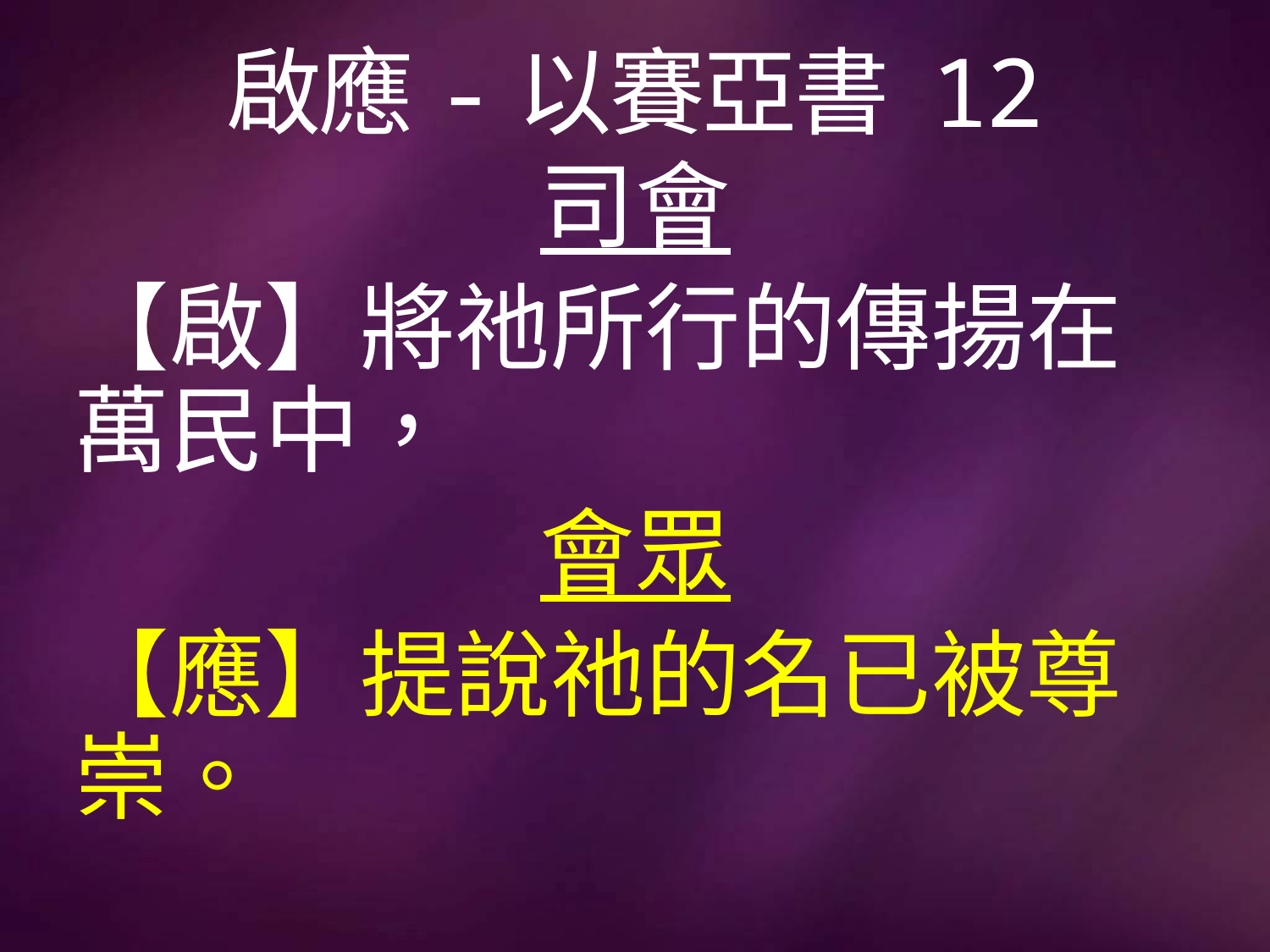

# 啟應-以賽亞書 12
司會
【啟】將祂所行的傳揚在萬民中，
會眾
【應】提說祂的名已被尊崇。